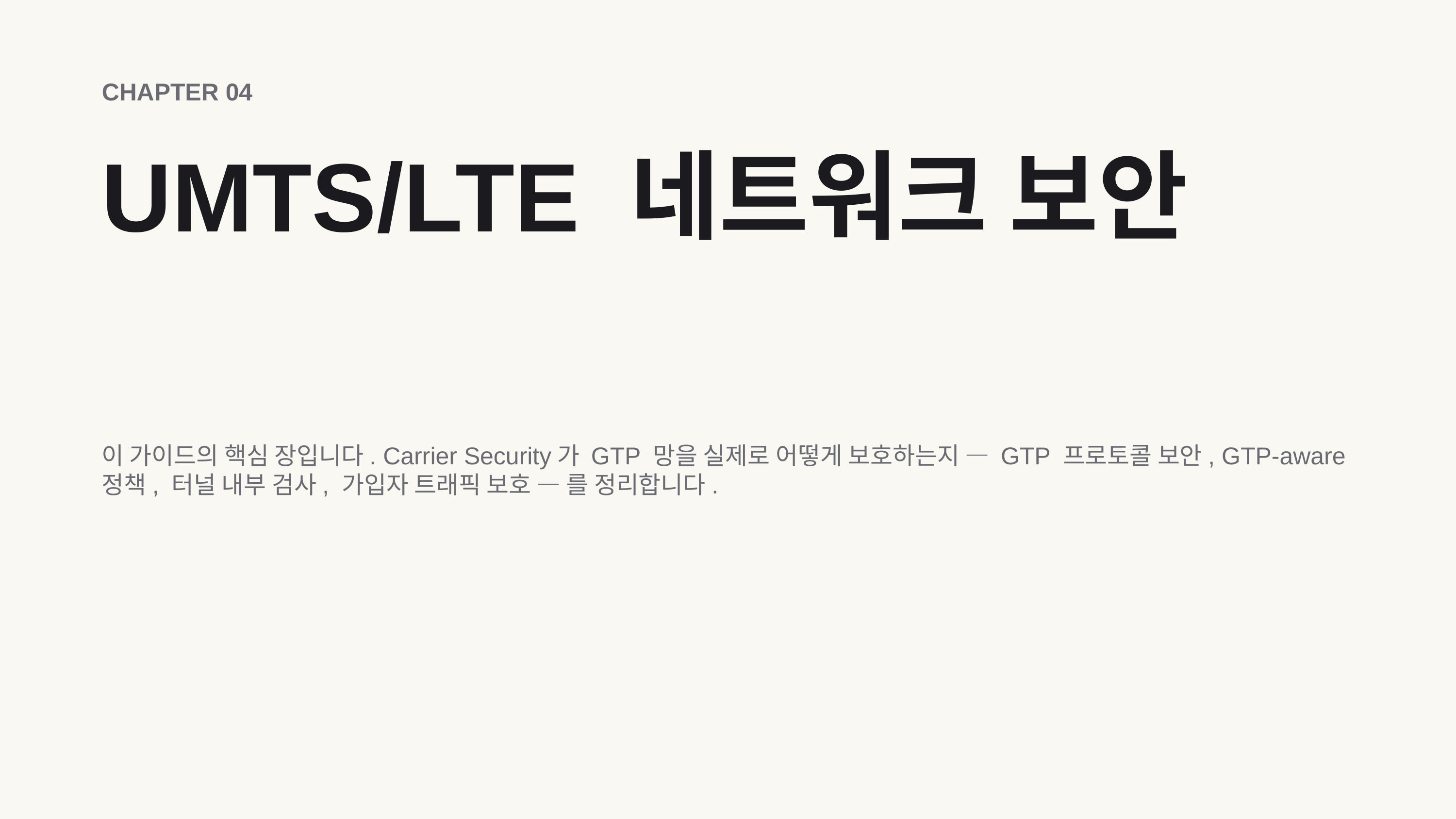

CHAPTER 04
UMTS/LTE 네트워크 보안
이 가이드의 핵심 장입니다. Carrier Security가 GTP 망을 실제로 어떻게 보호하는지 — GTP 프로토콜 보안, GTP-aware 정책, 터널 내부 검사, 가입자 트래픽 보호 — 를 정리합니다.